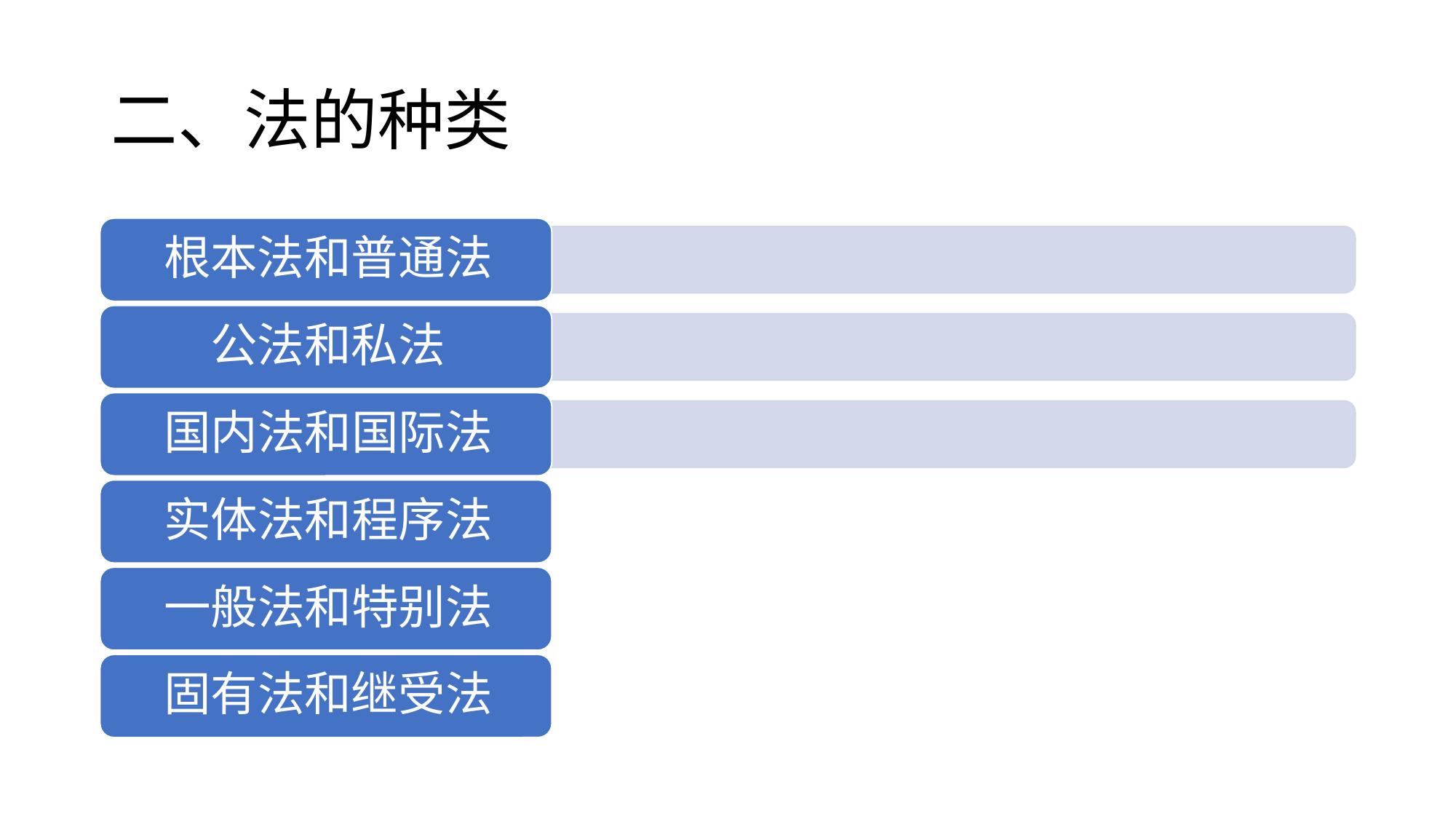

# 二、法的种类

根本法和普通法

公法和私法

国内法和国际法
实体法和程序法
一般法和特别法
固有法和继受法